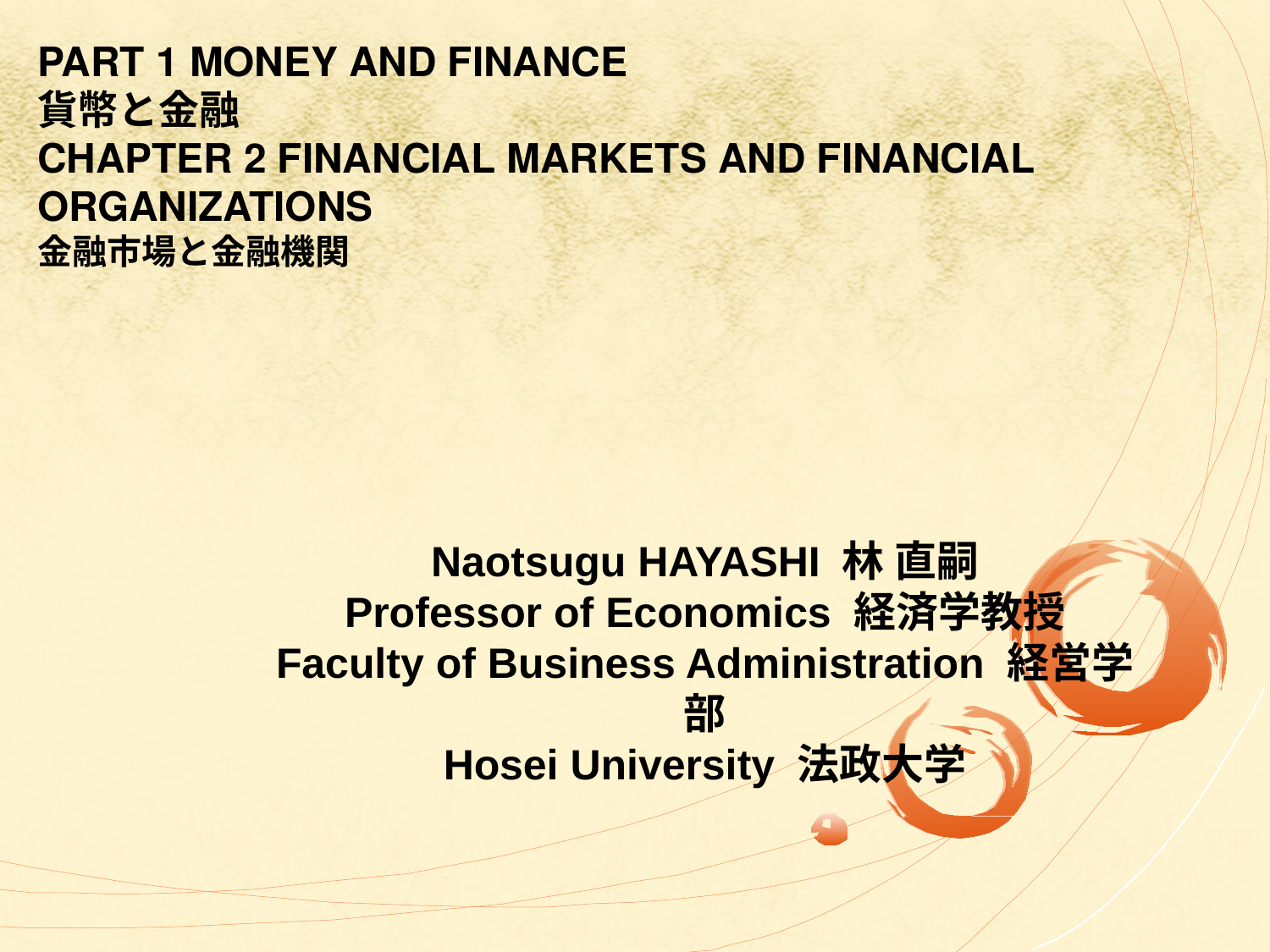

Part 1 Money and Finance
貨幣と金融
Chapter 2 Financial Markets and Financial Organizations
金融市場と金融機関
Naotsugu HAYASHI 林 直嗣
Professor of Economics 経済学教授
Faculty of Business Administration 経営学部
Hosei University 法政大学